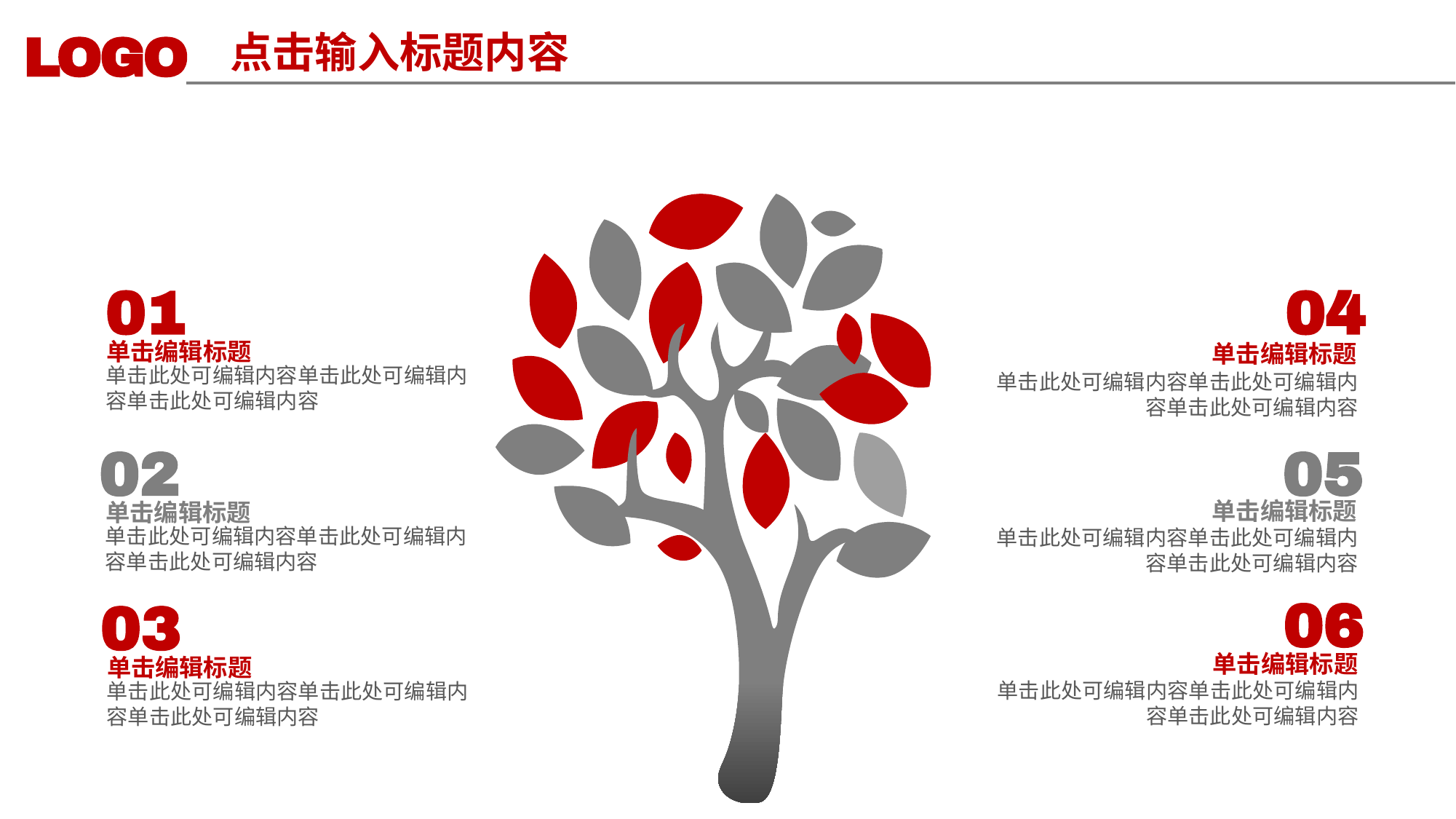

LOGO
点击输入标题内容

01
单击编辑标题
单击此处可编辑内容单击此处可编辑内容单击此处可编辑内容
04
单击编辑标题
单击此处可编辑内容单击此处可编辑内容单击此处可编辑内容
05
单击编辑标题
单击此处可编辑内容单击此处可编辑内容单击此处可编辑内容
02
单击编辑标题
单击此处可编辑内容单击此处可编辑内容单击此处可编辑内容
06
单击编辑标题
单击此处可编辑内容单击此处可编辑内容单击此处可编辑内容
03
单击编辑标题
单击此处可编辑内容单击此处可编辑内容单击此处可编辑内容